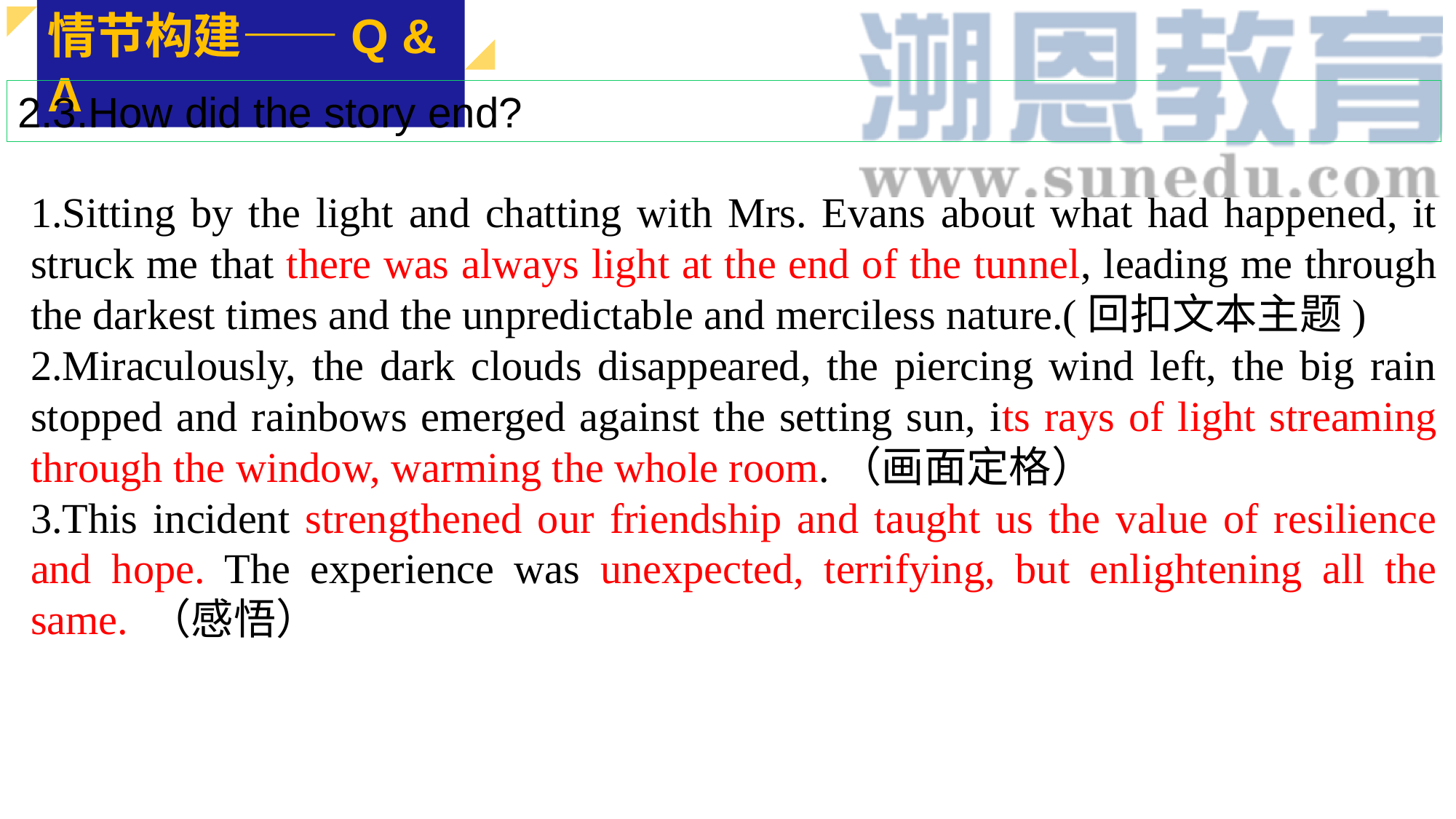

情节构建——Q & A

2.3.How did the story end?
1.Sitting by the light and chatting with Mrs. Evans about what had happened, it struck me that there was always light at the end of the tunnel, leading me through the darkest times and the unpredictable and merciless nature.(回扣文本主题)
2.Miraculously, the dark clouds disappeared, the piercing wind left, the big rain stopped and rainbows emerged against the setting sun, its rays of light streaming through the window, warming the whole room.（画面定格）
3.This incident strengthened our friendship and taught us the value of resilience and hope. The experience was unexpected, terrifying, but enlightening all the same. （感悟）